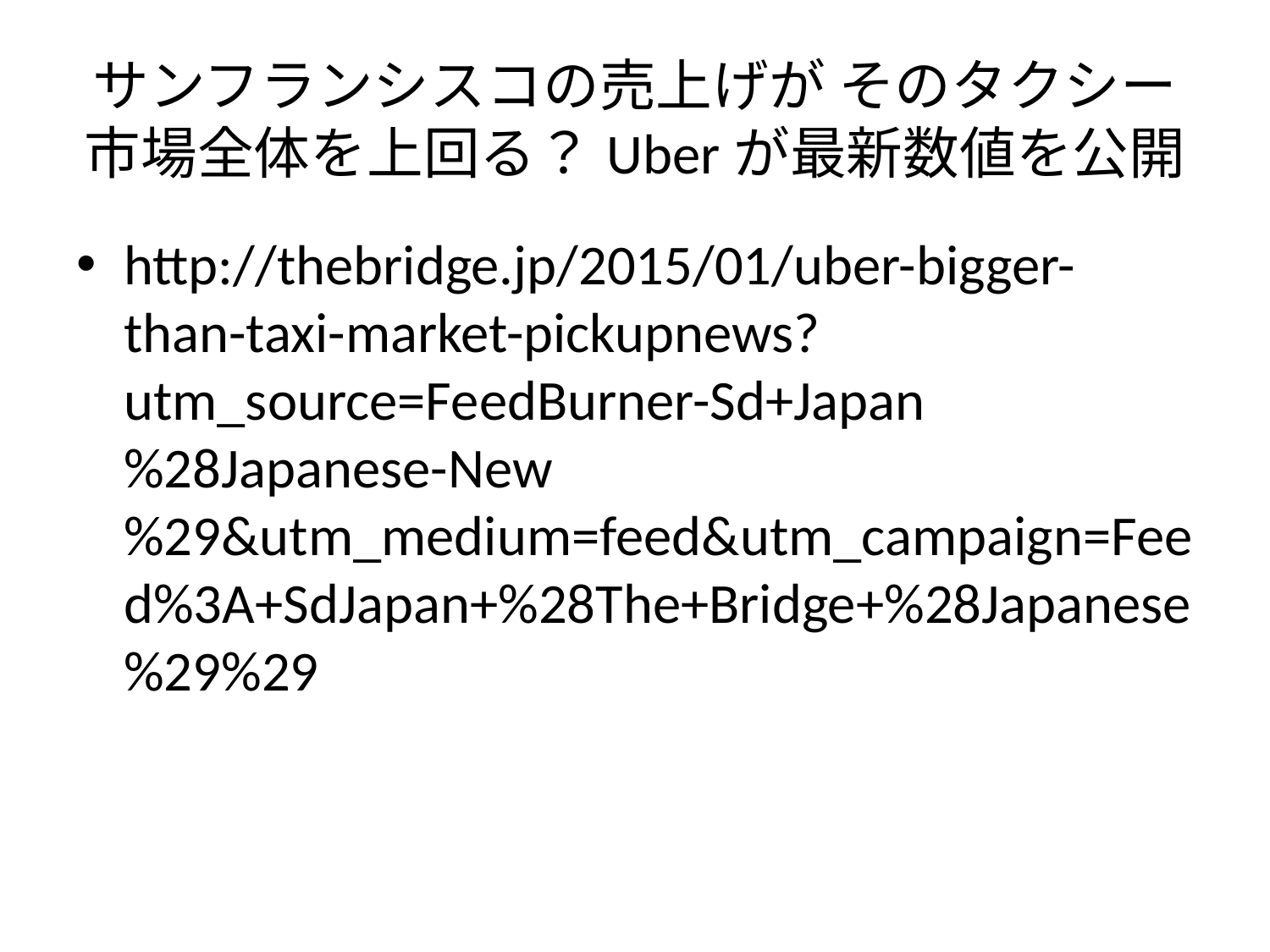

# サンフランシスコの売上げが そのタクシー市場全体を上回る？Uberが最新数値を公開
http://thebridge.jp/2015/01/uber-bigger-than-taxi-market-pickupnews?utm_source=FeedBurner-Sd+Japan%28Japanese-New%29&utm_medium=feed&utm_campaign=Feed%3A+SdJapan+%28The+Bridge+%28Japanese%29%29